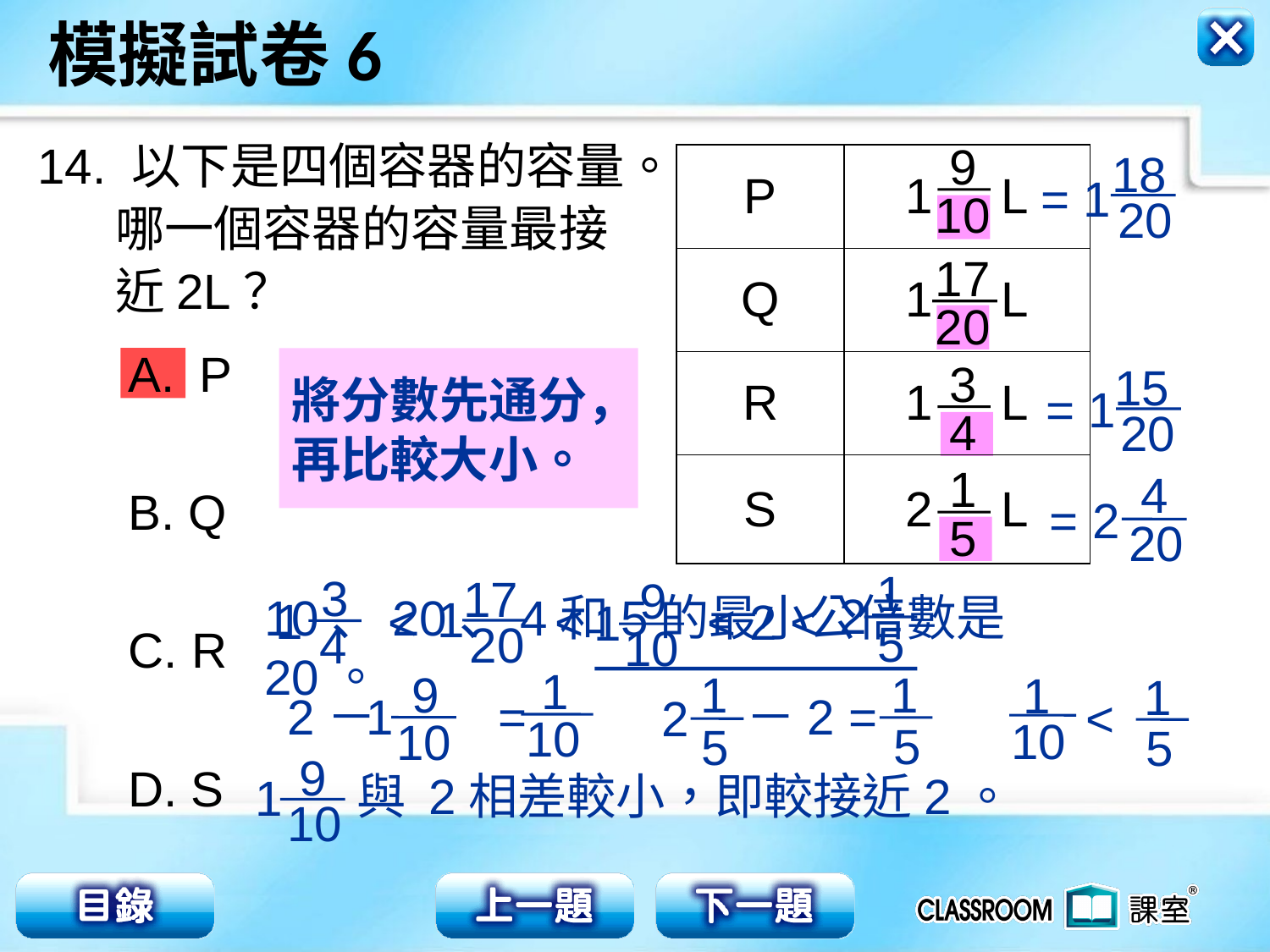

14. 以下是四個容器的容量。
      哪一個容器的容量最接
      近2L？
9
10

18
20

= 1
| P | 1 L |
| --- | --- |
| Q | 1 L |
| R | 1 L |
| S | 2 L |

17
20

[2分]
P
B. Q
C. R
D. S
3
4

將分數先通分，
再比較大小。
15
20

= 1

1
5

4
20

= 2

1
5

2
3
4

1
17
20

1
9
10

1
<          <         < 2 <
10、20、4和5的最小公倍數是20。
1
10

9
10

1
2－　　 =
1
5

2
1
5

－2 =
1
10

1
5

     <

9
10

與 2相差較小，即較接近2。
1